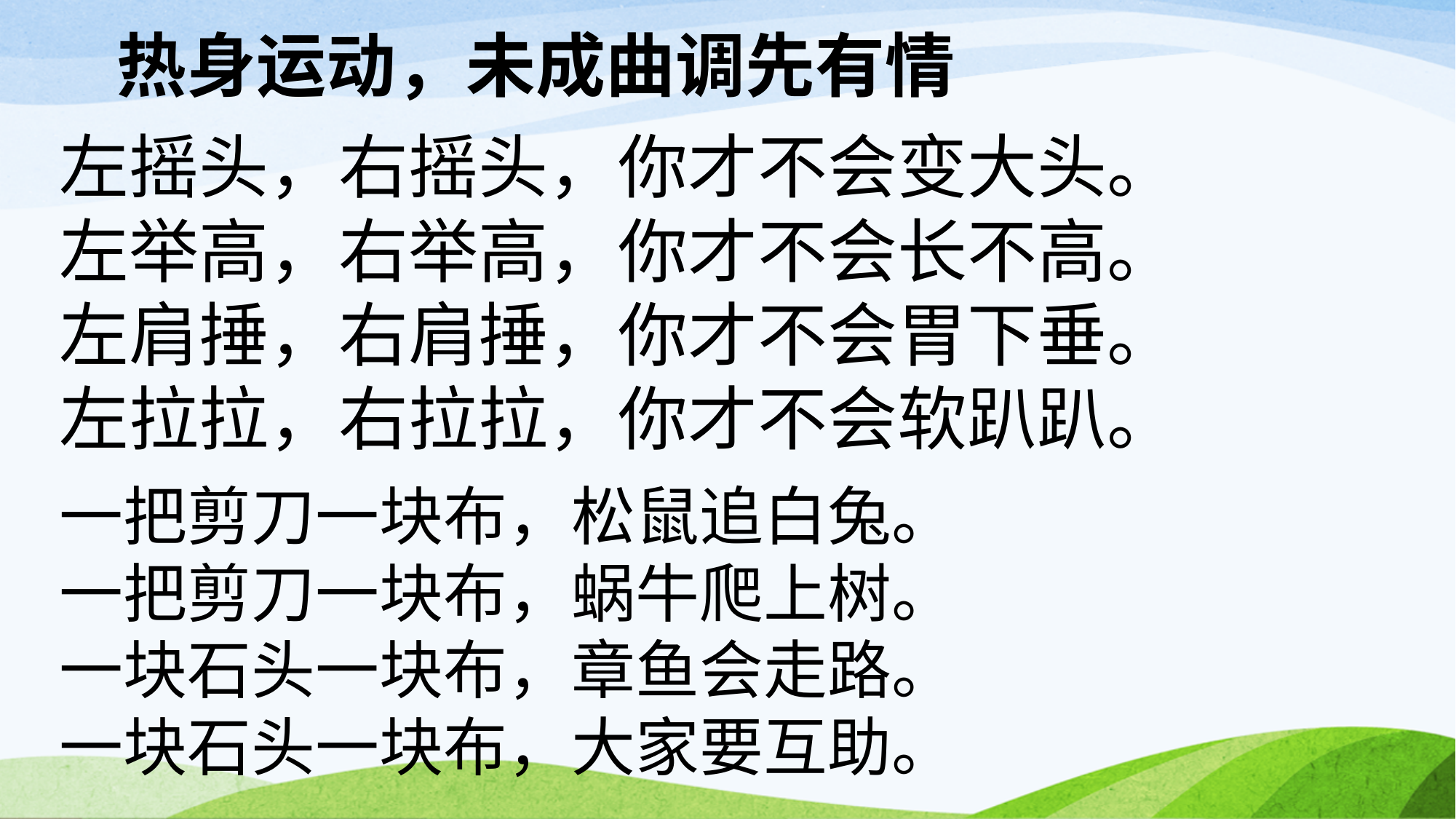

热身运动，未成曲调先有情
左摇头，右摇头，你才不会变大头。
左举高，右举高，你才不会长不高。
左肩捶，右肩捶，你才不会胃下垂。
左拉拉，右拉拉，你才不会软趴趴。
一把剪刀一块布，松鼠追白兔。
一把剪刀一块布，蜗牛爬上树。
一块石头一块布，章鱼会走路。
一块石头一块布，大家要互助。